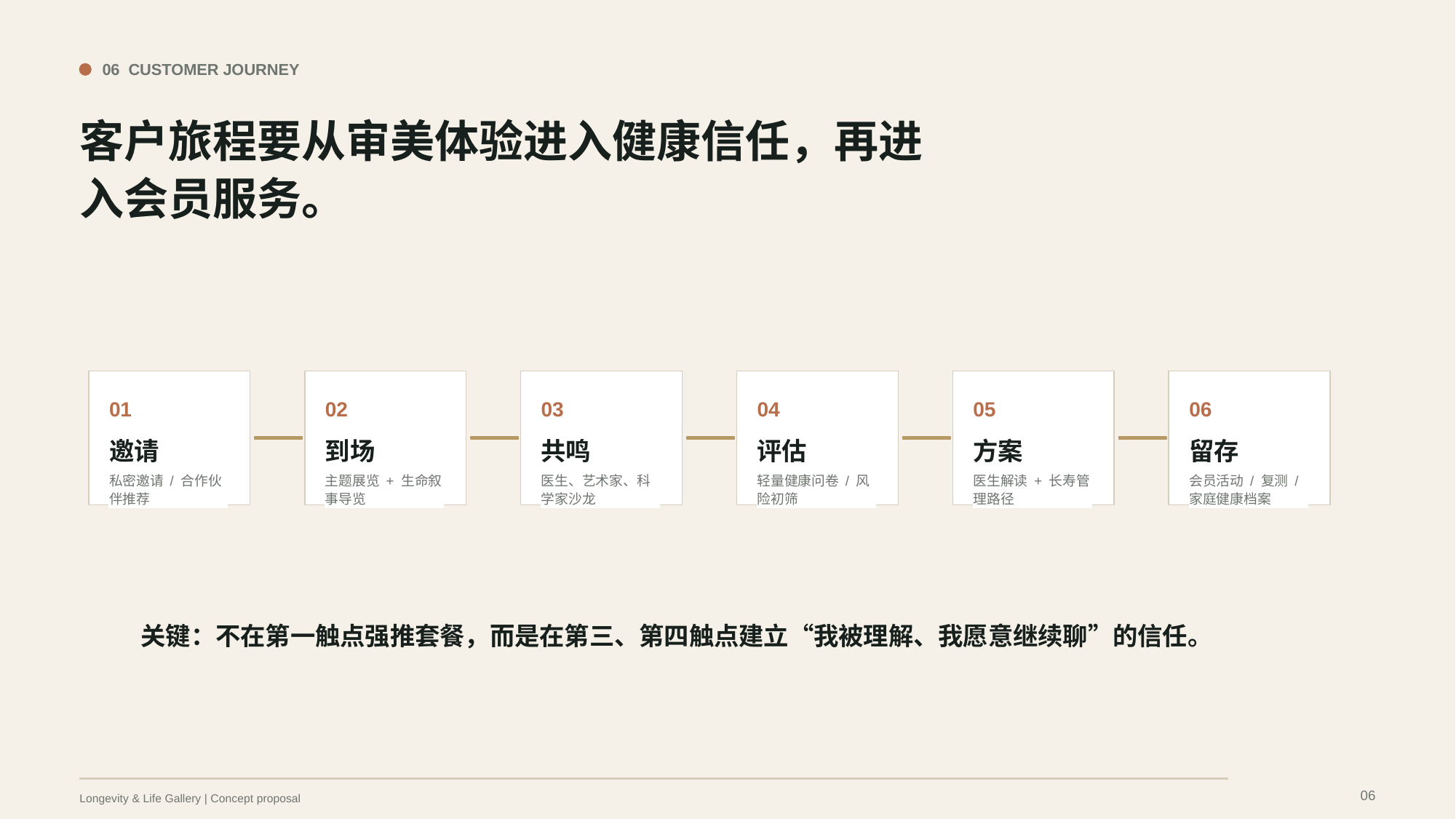

06  CUSTOMER JOURNEY

客户旅程要从审美体验进入健康信任，再进入会员服务。

01
02
03
04
05
06
邀请
到场
共鸣
评估
方案
留存

私密邀请 / 合作伙伴推荐
主题展览 + 生命叙事导览
医生、艺术家、科学家沙龙
轻量健康问卷 / 风险初筛
医生解读 + 长寿管理路径
会员活动 / 复测 / 家庭健康档案
关键：不在第一触点强推套餐，而是在第三、第四触点建立“我被理解、我愿意继续聊”的信任。

06
Longevity & Life Gallery | Concept proposal